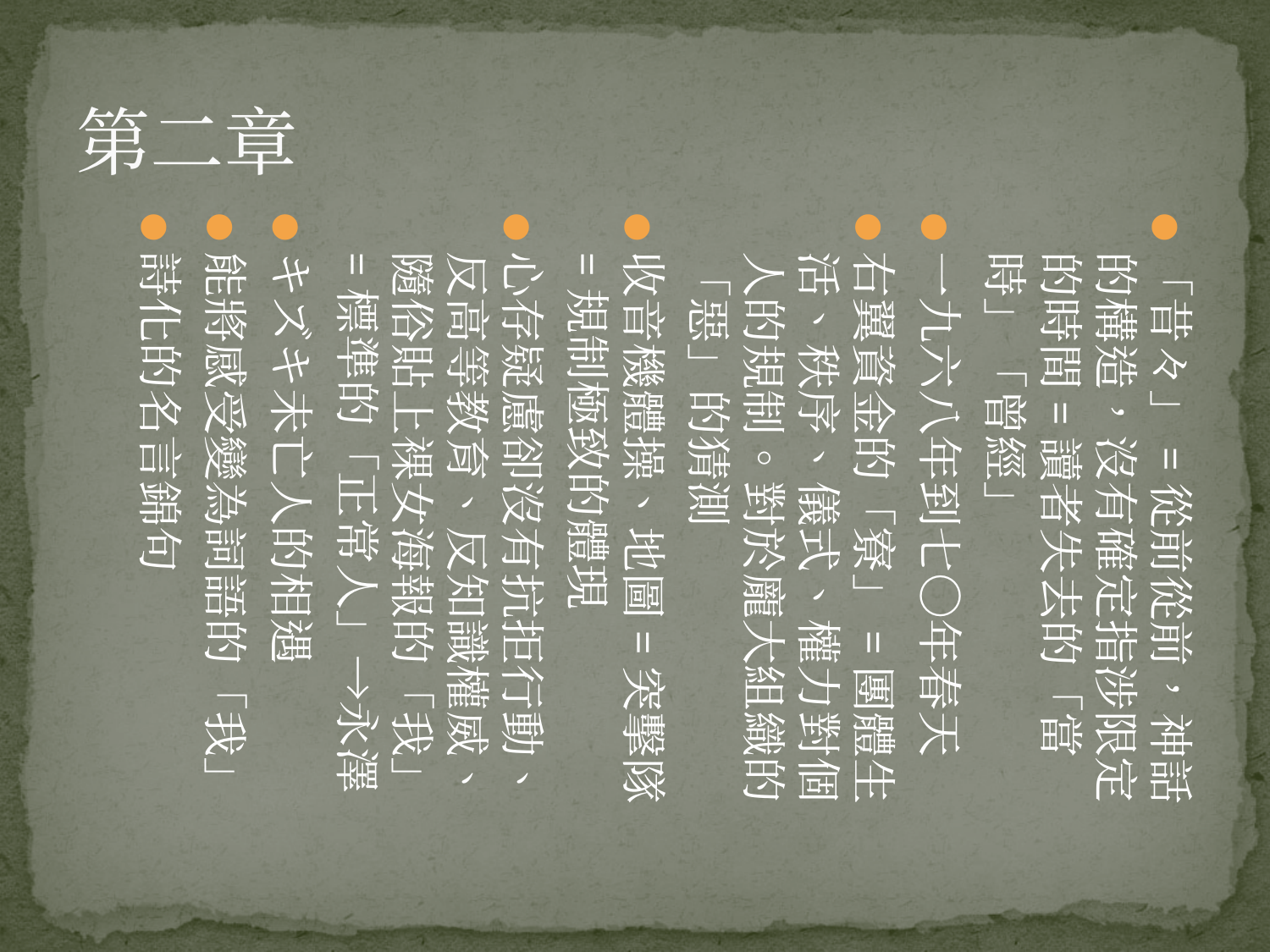

「昔々」=從前從前，神話的構造，沒有確定指涉限定的時間=讀者失去的「當時」「曾經」
一九六八年到七〇年春天
右翼資金的「寮」=團體生活、秩序、儀式、權力對個人的規制。對於龐大組織的「惡」的猜測
收音機體操、地圖=突擊隊=規制極致的體現
心存疑慮卻沒有抗拒行動、反高等教育、反知識權威、隨俗貼上裸女海報的「我」=標準的「正常人」→永澤
キズキ未亡人的相遇
能將感受變為詞語的「我」
詩化的名言錦句
# 第二章